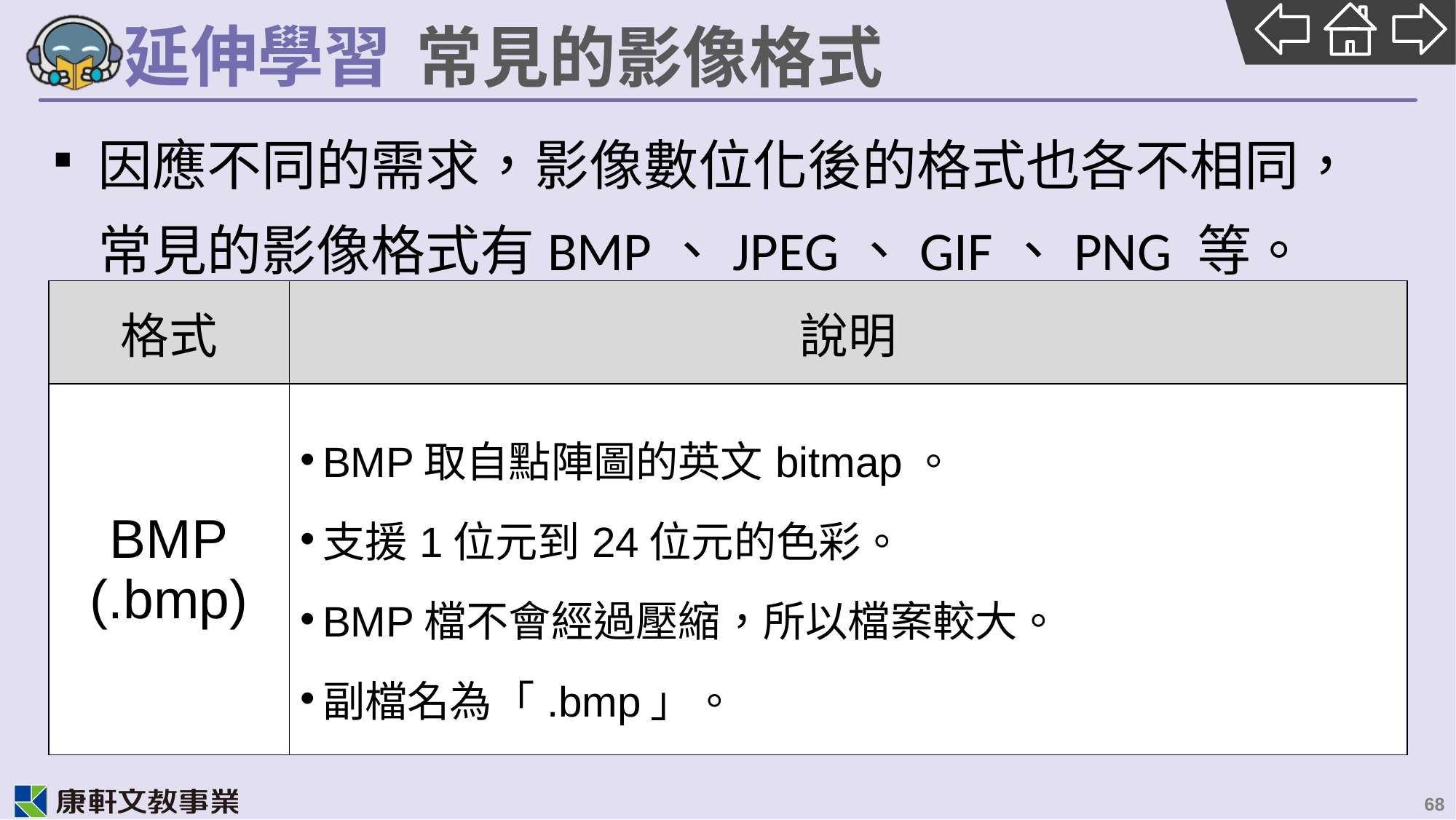

# 常見的影像格式
因應不同的需求，影像數位化後的格式也各不相同，常見的影像格式有BMP、JPEG、GIF、PNG 等。
| 格式 | 說明 |
| --- | --- |
| BMP (.bmp) | BMP取自點陣圖的英文bitmap。 支援1位元到24位元的色彩。 BMP檔不會經過壓縮，所以檔案較大。 副檔名為「.bmp」。 |
68